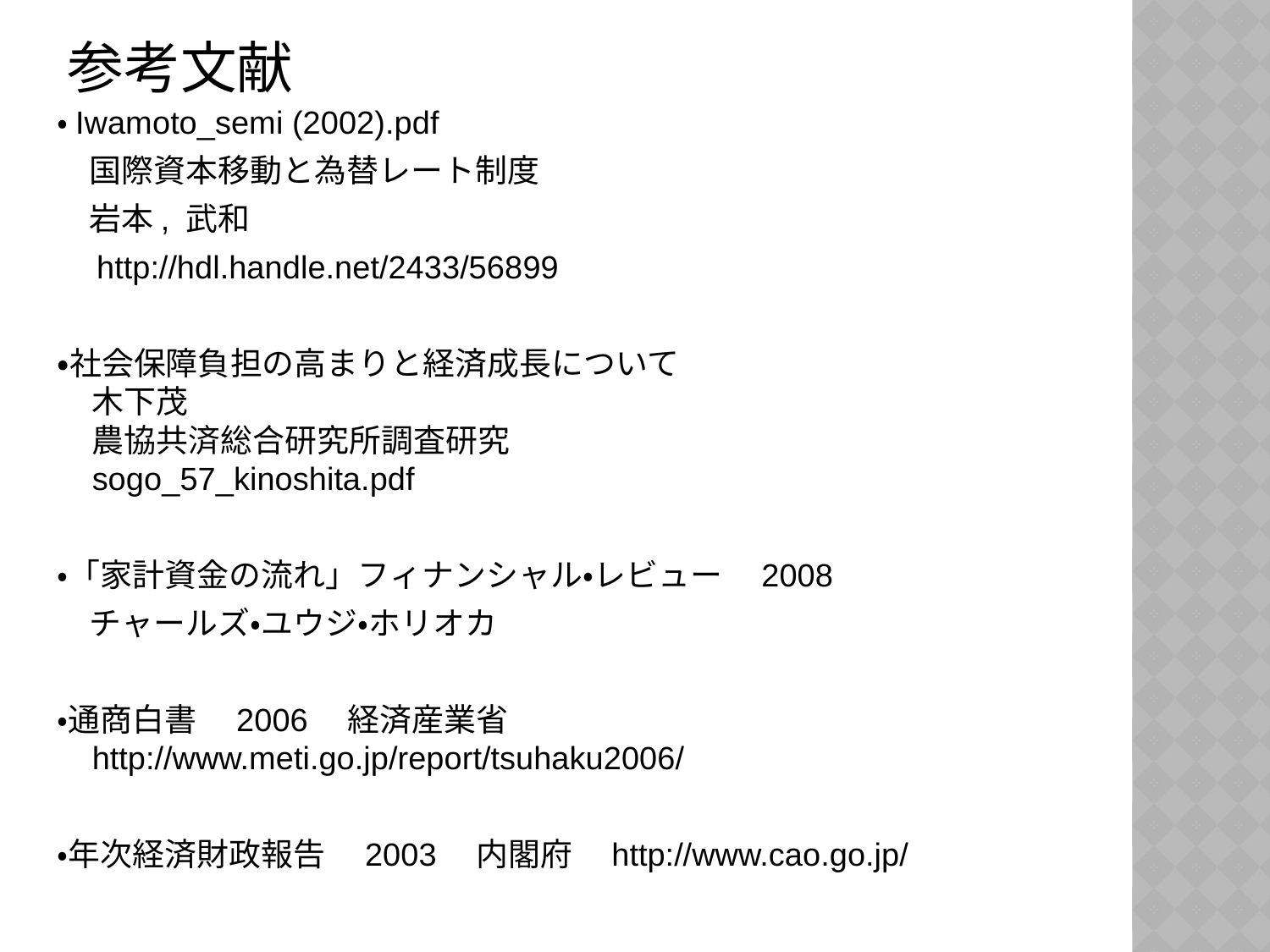

参考文献
・Iwamoto_semi (2002).pdf
　国際資本移動と為替レート制度
　岩本, 武和
　http://hdl.handle.net/2433/56899

・社会保障負担の高まりと経済成長について
木下茂
農協共済総合研究所調査研究
sogo_57_kinoshita.pdf

・「家計資金の流れ」フィナンシャル・レビュー　2008
　チャールズ・ユウジ・ホリオカ

・通商白書　2006　経済産業省　http://www.meti.go.jp/report/tsuhaku2006/

・年次経済財政報告　2003　内閣府　http://www.cao.go.jp/